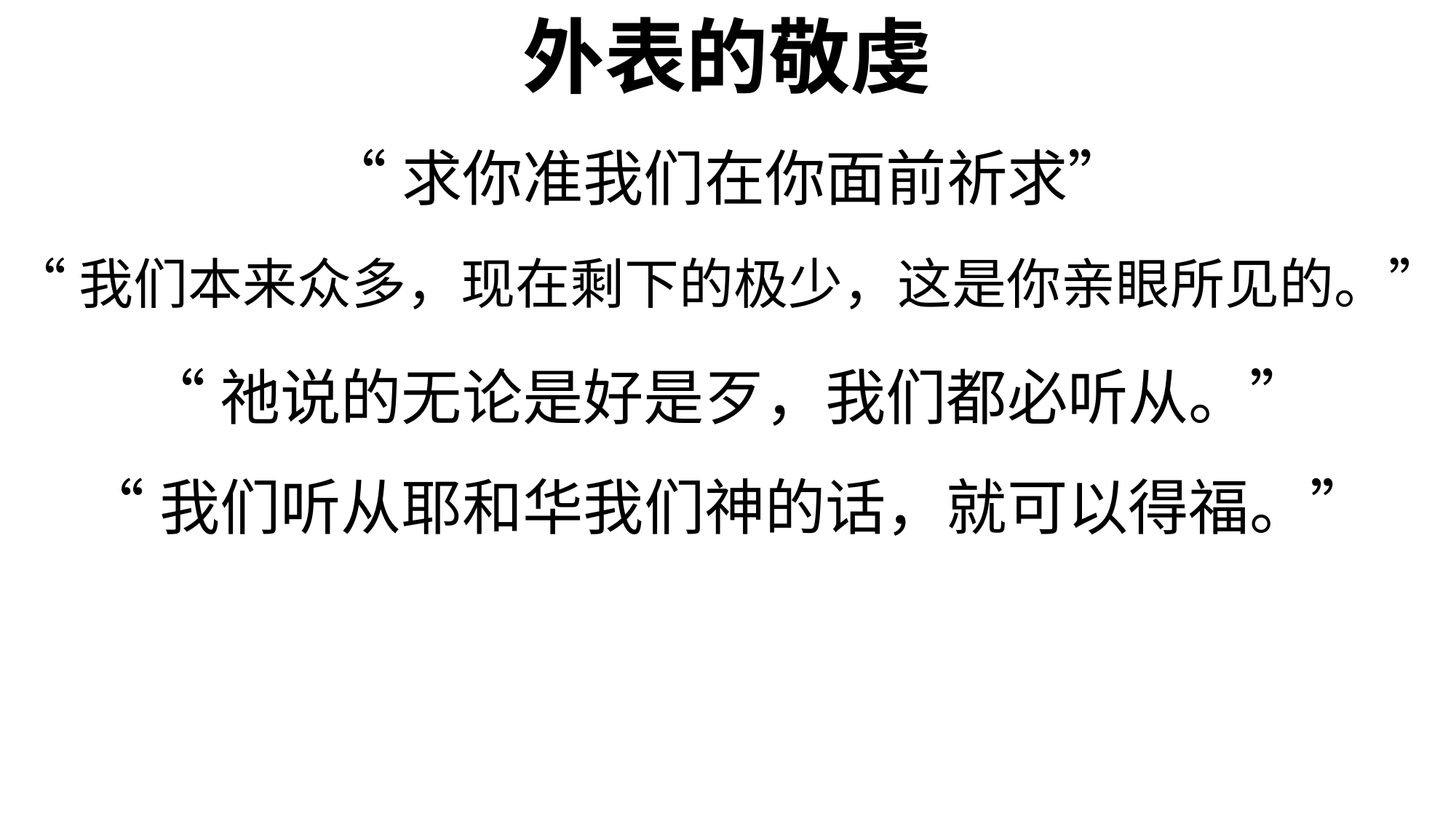

外表的敬虔
“求你准我们在你面前祈求”
“我们本来众多，现在剩下的极少，这是你亲眼所见的。”
“祂说的无论是好是歹，我们都必听从。”
“我们听从耶和华我们神的话，就可以得福。”